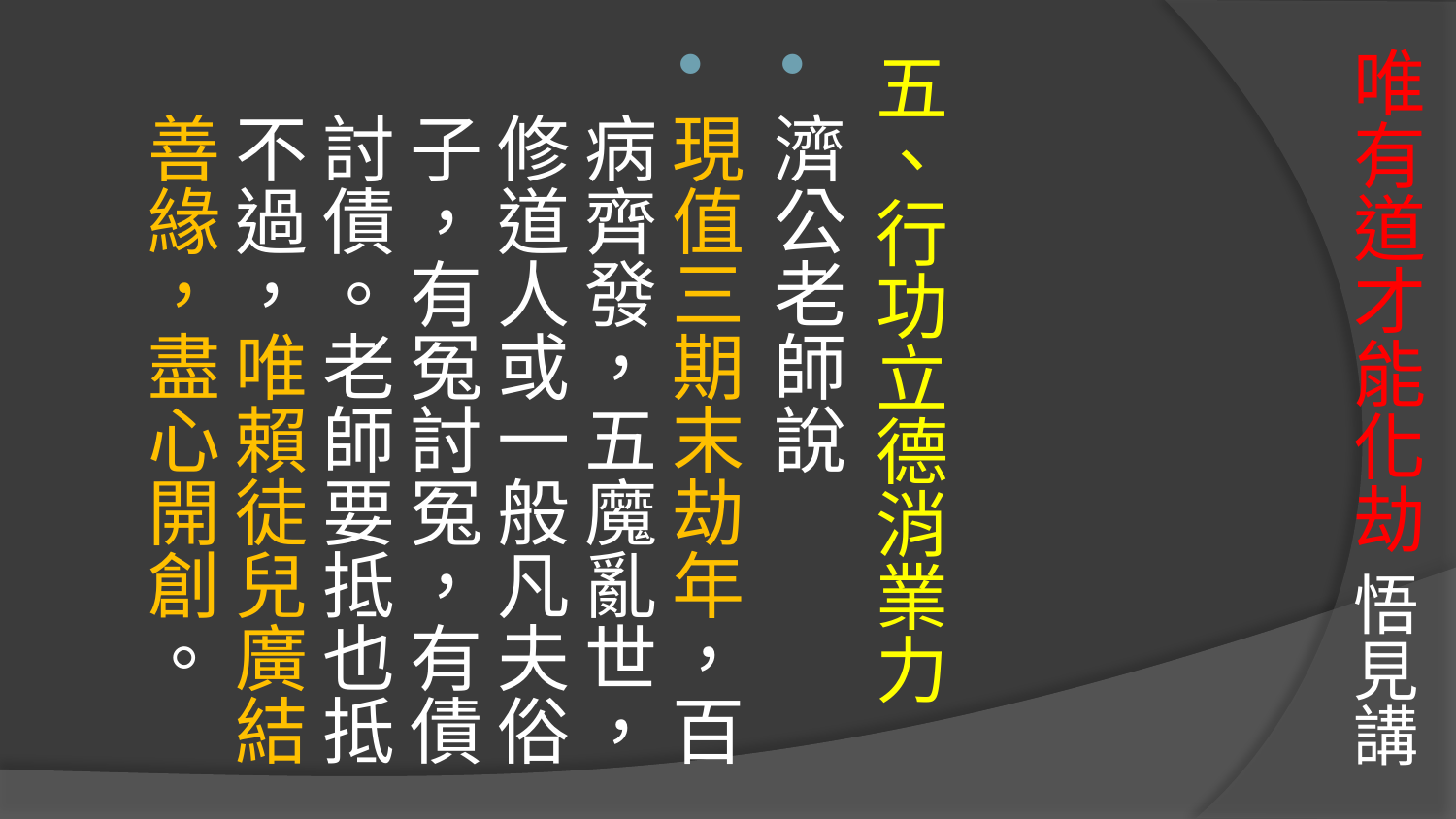

# 唯有道才能化劫 悟見講
五、行功立德消業力
濟公老師說
現值三期末劫年，百病齊發，五魔亂世，修道人或一般凡夫俗子，有冤討冤，有債討債。老師要抵也抵不過，唯賴徒兒廣結善緣，盡心開創。